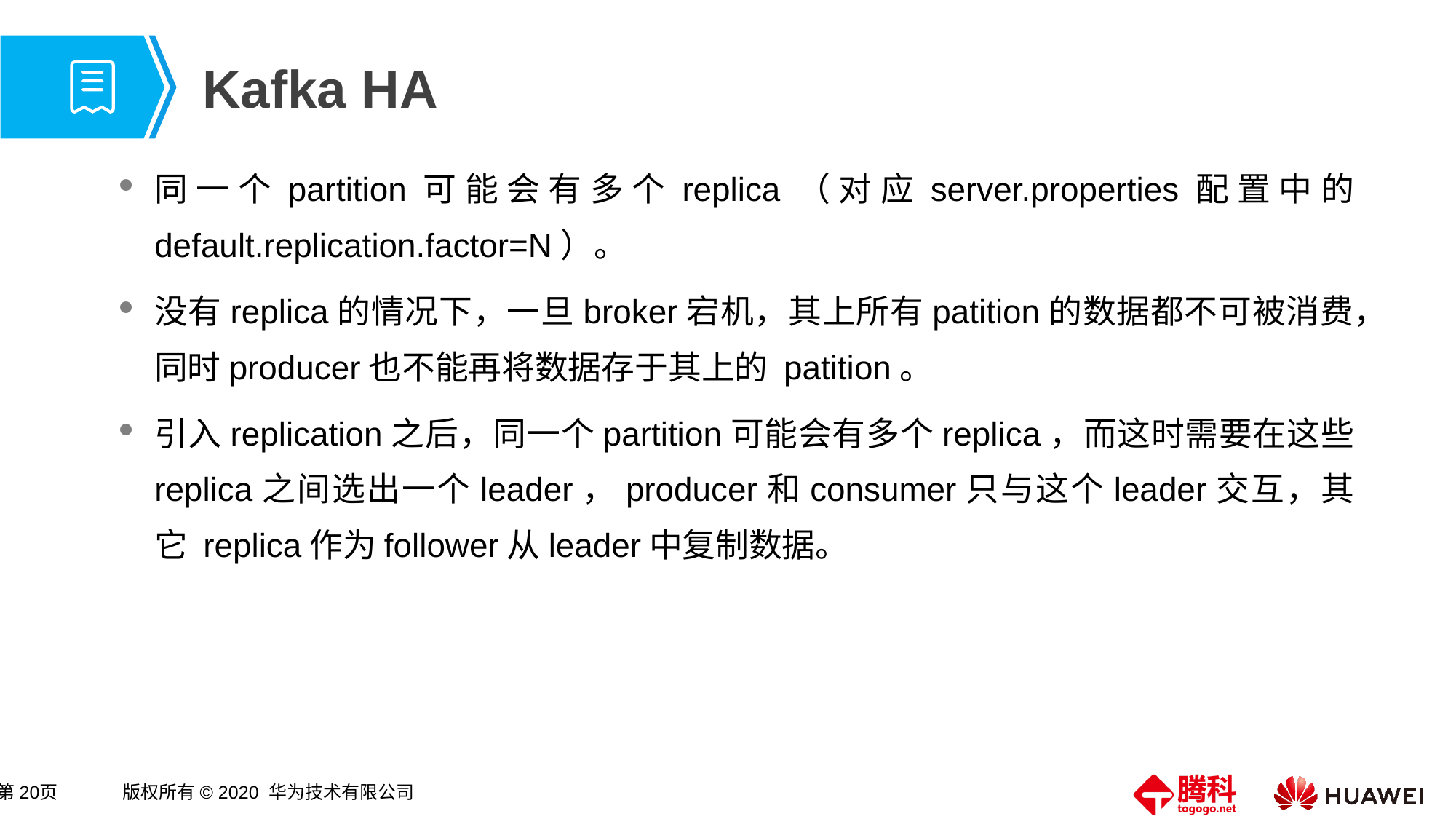

# Kafka HA
同一个partition可能会有多个replica（对应server.properties配置中的 default.replication.factor=N）。
没有replica的情况下，一旦broker宕机，其上所有patition的数据都不可被消费，同时producer也不能再将数据存于其上的 patition。
引入replication之后，同一个partition可能会有多个replica，而这时需要在这些 replica之间选出一个leader，producer和consumer只与这个leader交互，其它 replica作为follower从leader中复制数据。